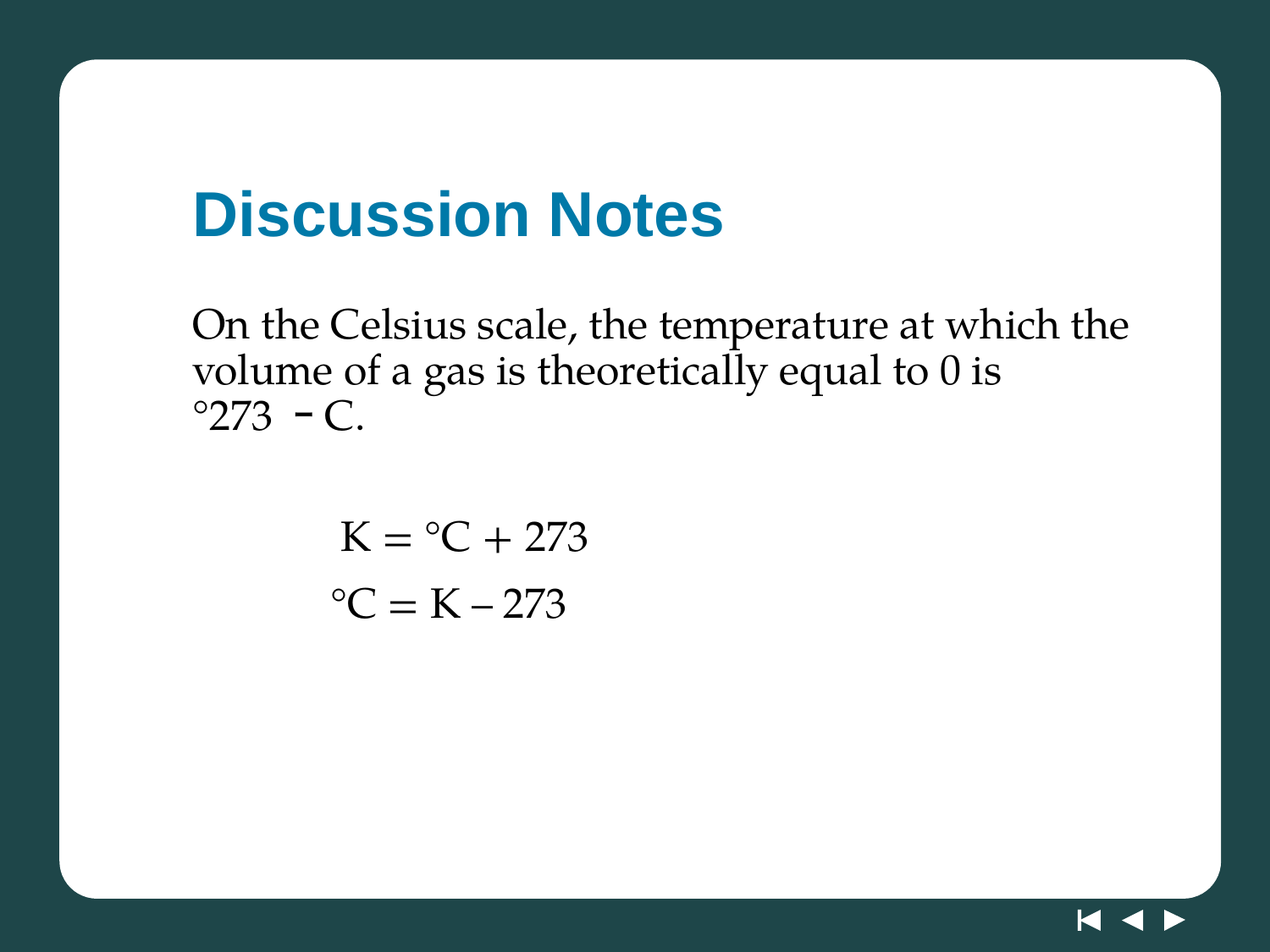

# Discussion Notes
On the Celsius scale, the temperature at which the volume of a gas is theoretically equal to 0 is
°273 ｰC.

  	  K = °C + 273
	 °C = K – 273